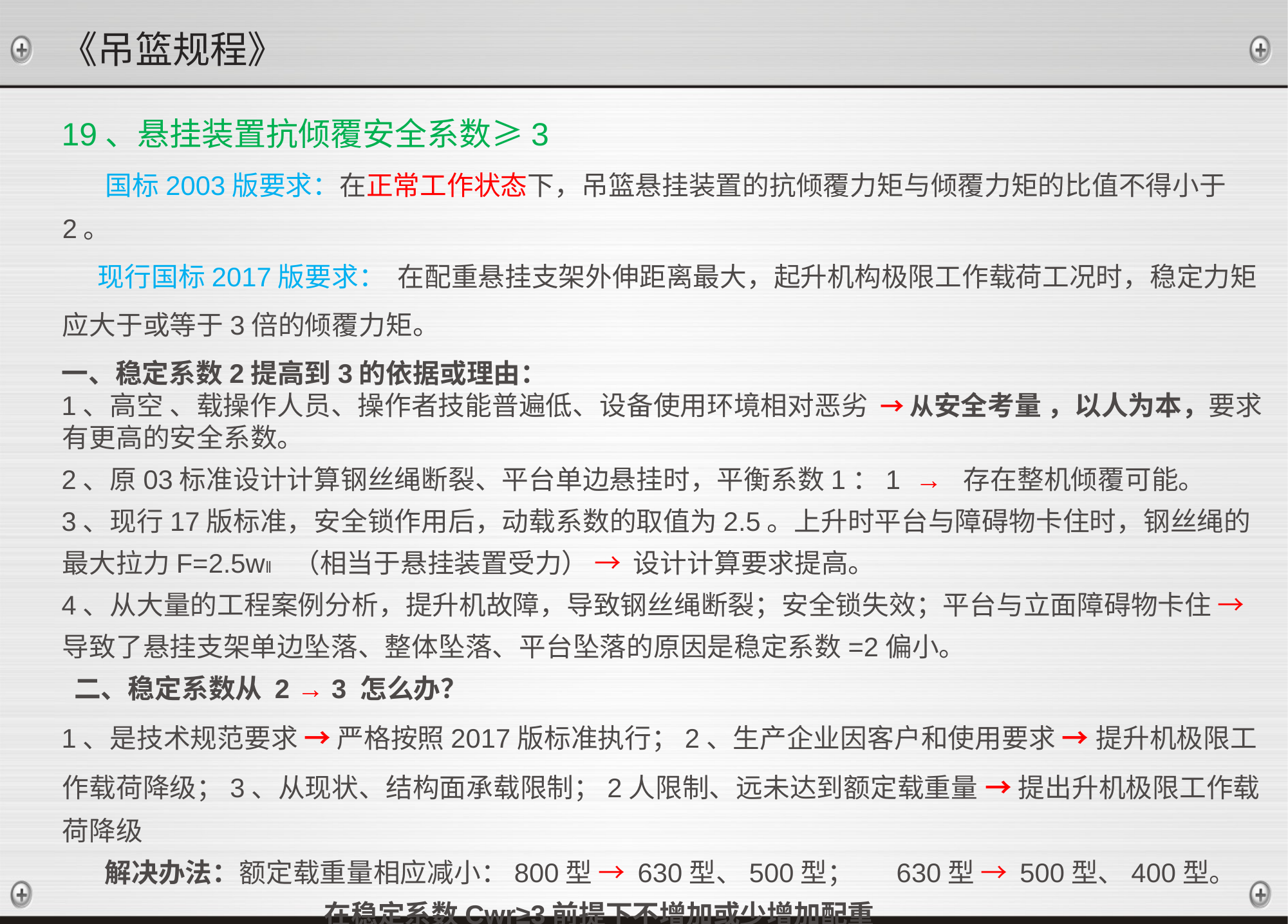

《吊篮规程》
19、悬挂装置抗倾覆安全系数≥3
     国标2003版要求：在正常工作状态下，吊篮悬挂装置的抗倾覆力矩与倾覆力矩的比值不得小于2。
     现行国标2017版要求：  在配重悬挂支架外伸距离最大，起升机构极限工作载荷工况时，稳定力矩应大于或等于3倍的倾覆力矩。
一、稳定系数2提高到3的依据或理由：
1、高空 、载操作人员、操作者技能普遍低、设备使用环境相对恶劣  → 从安全考量 ，以人为本，要求有更高的安全系数。
2、原03标准设计计算钢丝绳断裂、平台单边悬挂时，平衡系数1：1  →  存在整机倾覆可能。
3、现行17版标准，安全锁作用后，动载系数的取值为2.5。上升时平台与障碍物卡住时，钢丝绳的最大拉力F=2.5w‖  （相当于悬挂装置受力） →  设计计算要求提高。
4、从大量的工程案例分析，提升机故障，导致钢丝绳断裂；安全锁失效；平台与立面障碍物卡住 → 导致了悬挂支架单边坠落、整体坠落、平台坠落的原因是稳定系数=2偏小。
 二、稳定系数从 2 → 3 怎么办？
1、是技术规范要求 → 严格按照2017版标准执行；2、生产企业因客户和使用要求 → 提升机极限工作载荷降级；3、从现状、结构面承载限制；2人限制、远未达到额定载重量 → 提出升机极限工作载荷降级
      解决办法：额定载重量相应减小：800型 → 630型、500型；      630型 → 500型、400型。
                                           在稳定系数Cwr≥3前提下不增加或少增加配重